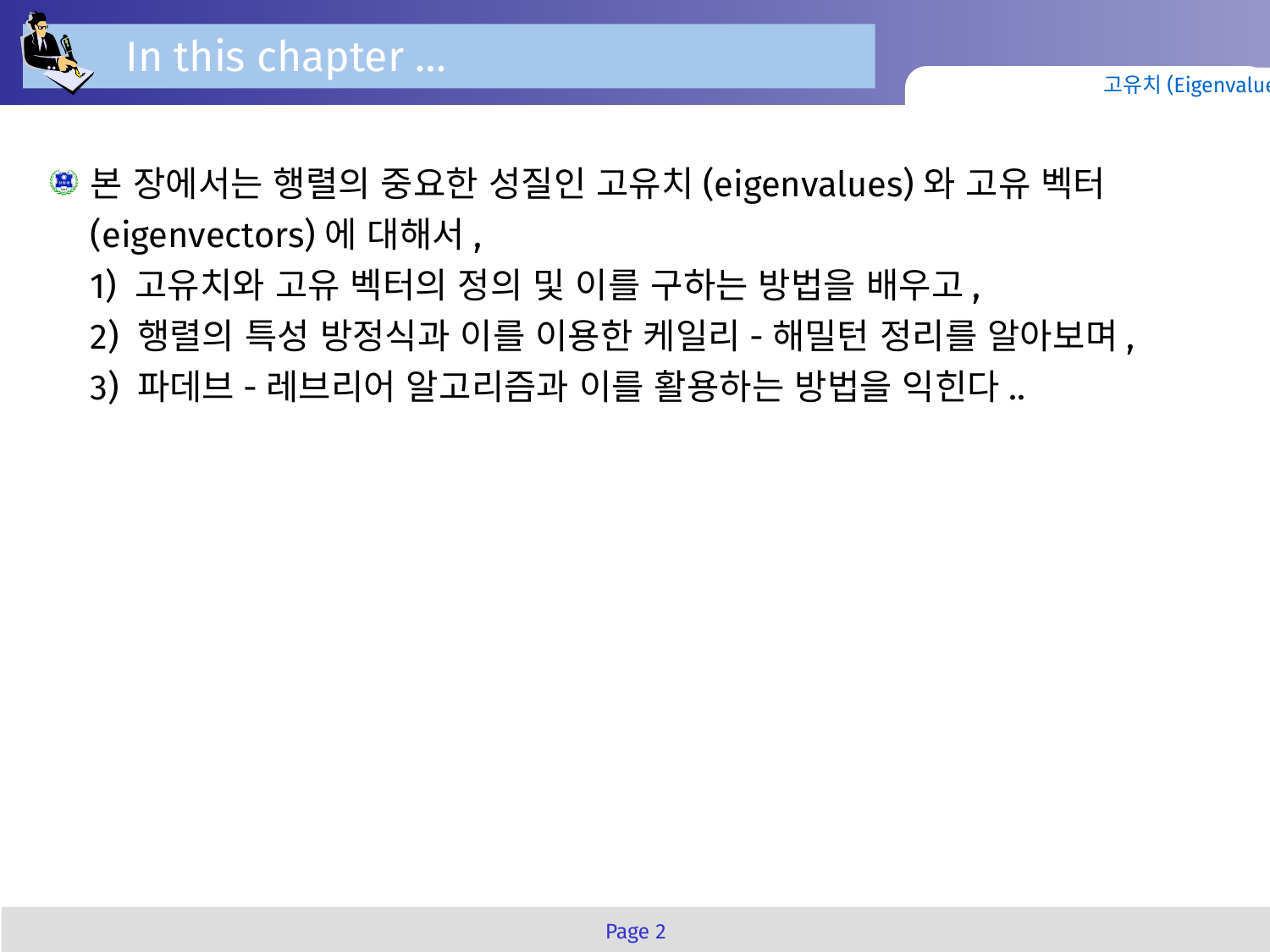

In this chapter …
고유치(Eigenvalues)
본 장에서는 행렬의 중요한 성질인 고유치(eigenvalues)와 고유 벡터(eigenvectors)에 대해서,
1) 고유치와 고유 벡터의 정의 및 이를 구하는 방법을 배우고,
2) 행렬의 특성 방정식과 이를 이용한 케일리-해밀턴 정리를 알아보며,
3) 파데브-레브리어 알고리즘과 이를 활용하는 방법을 익힌다..
Page 2